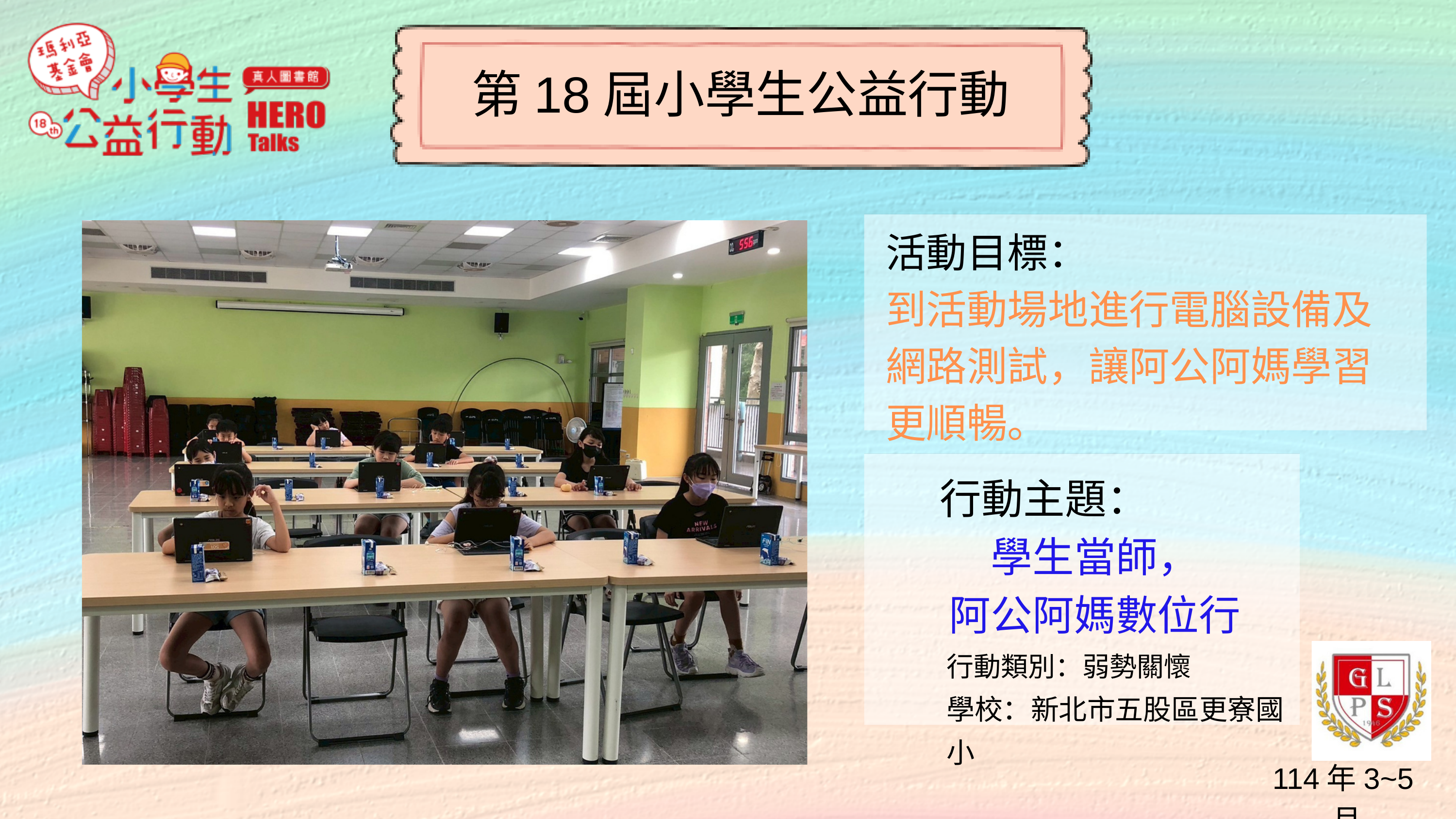

第18屆小學生公益行動

活動目標：
到活動場地進行電腦設備及網路測試，讓阿公阿媽學習更順暢。

行動主題：
學生當師，
阿公阿媽數位行

行動類別：弱勢關懷
學校：新北市五股區更寮國小
114年3~5月